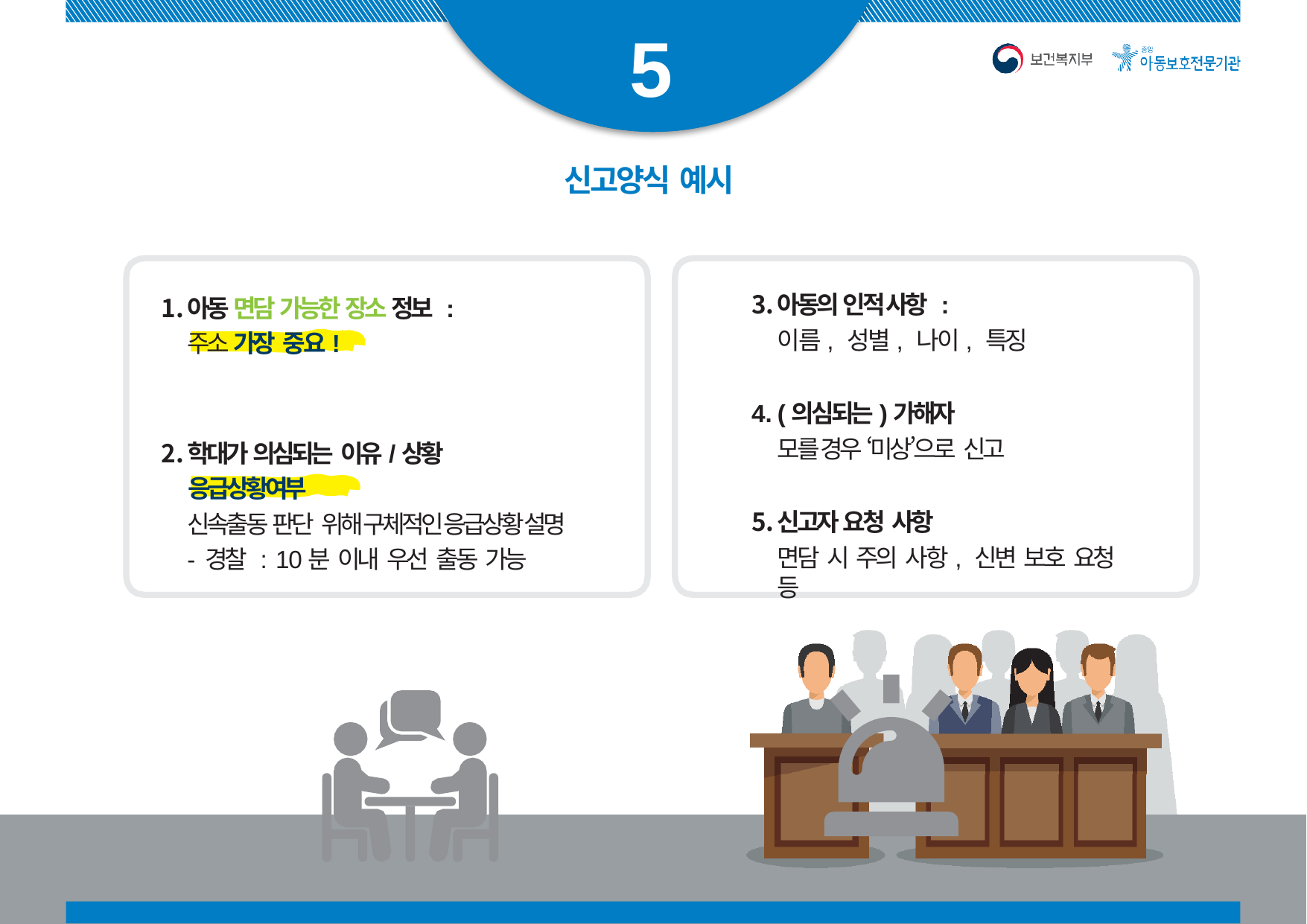

# 5

신고양식 예시
아동의 인적 사항 :
이름, 성별, 나이, 특징

(의심되는)가해자
모를 경우 ‘미상’으로 신고

신고자 요청 사항
면담 시 주의 사항, 신변 보호 요청 등
아동 면담 가능한 장소 정보 :
주소 가장 중요!

학대가 의심되는 이유/상황
     응급상황여부
신속출동 판단 위해 구체적인 응급상황 설명
- 경찰 : 10분 이내 우선 출동 가능